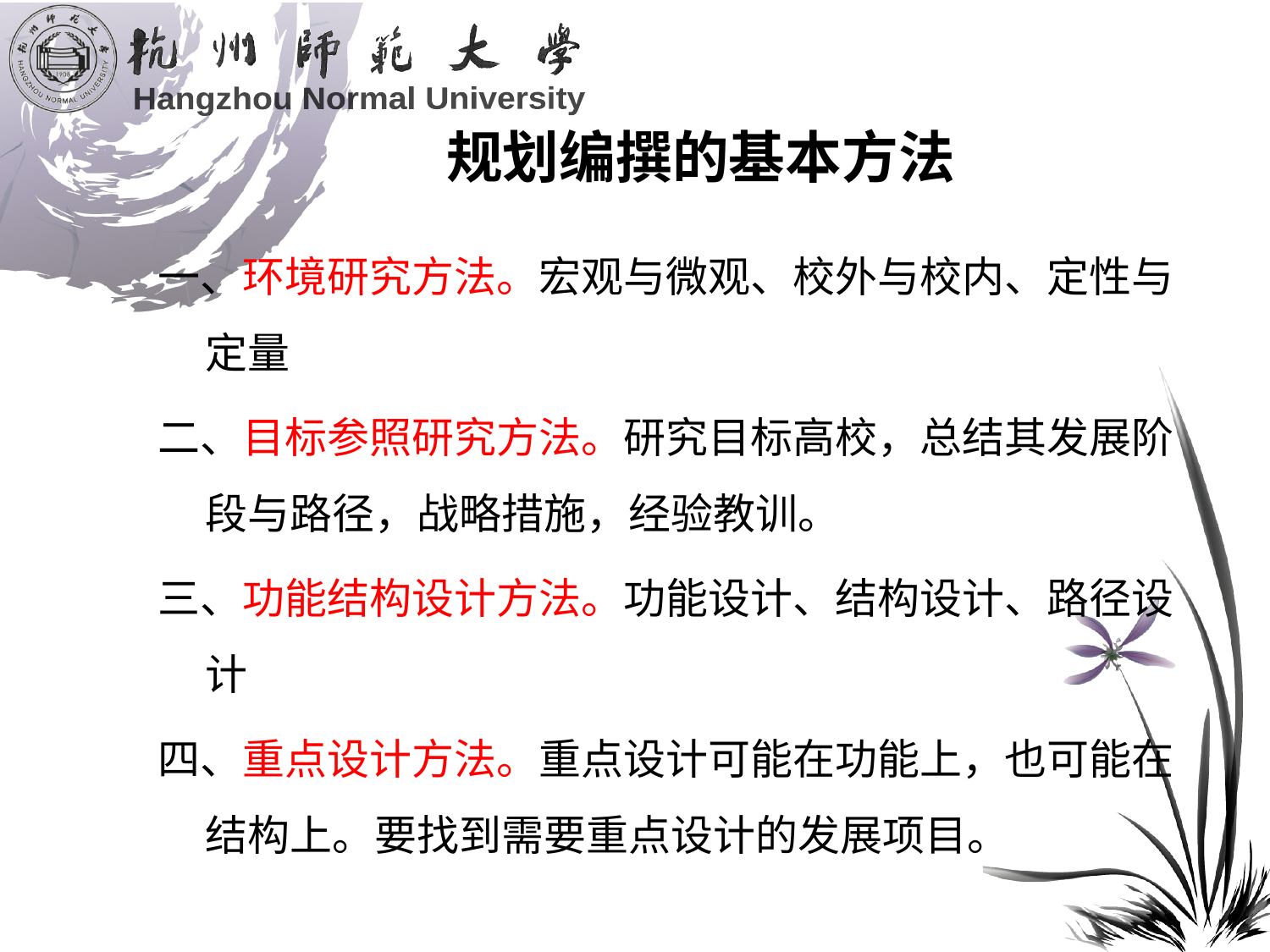

# 规划编撰的基本方法
一、环境研究方法。宏观与微观、校外与校内、定性与定量
二、目标参照研究方法。研究目标高校，总结其发展阶段与路径，战略措施，经验教训。
三、功能结构设计方法。功能设计、结构设计、路径设计
四、重点设计方法。重点设计可能在功能上，也可能在结构上。要找到需要重点设计的发展项目。